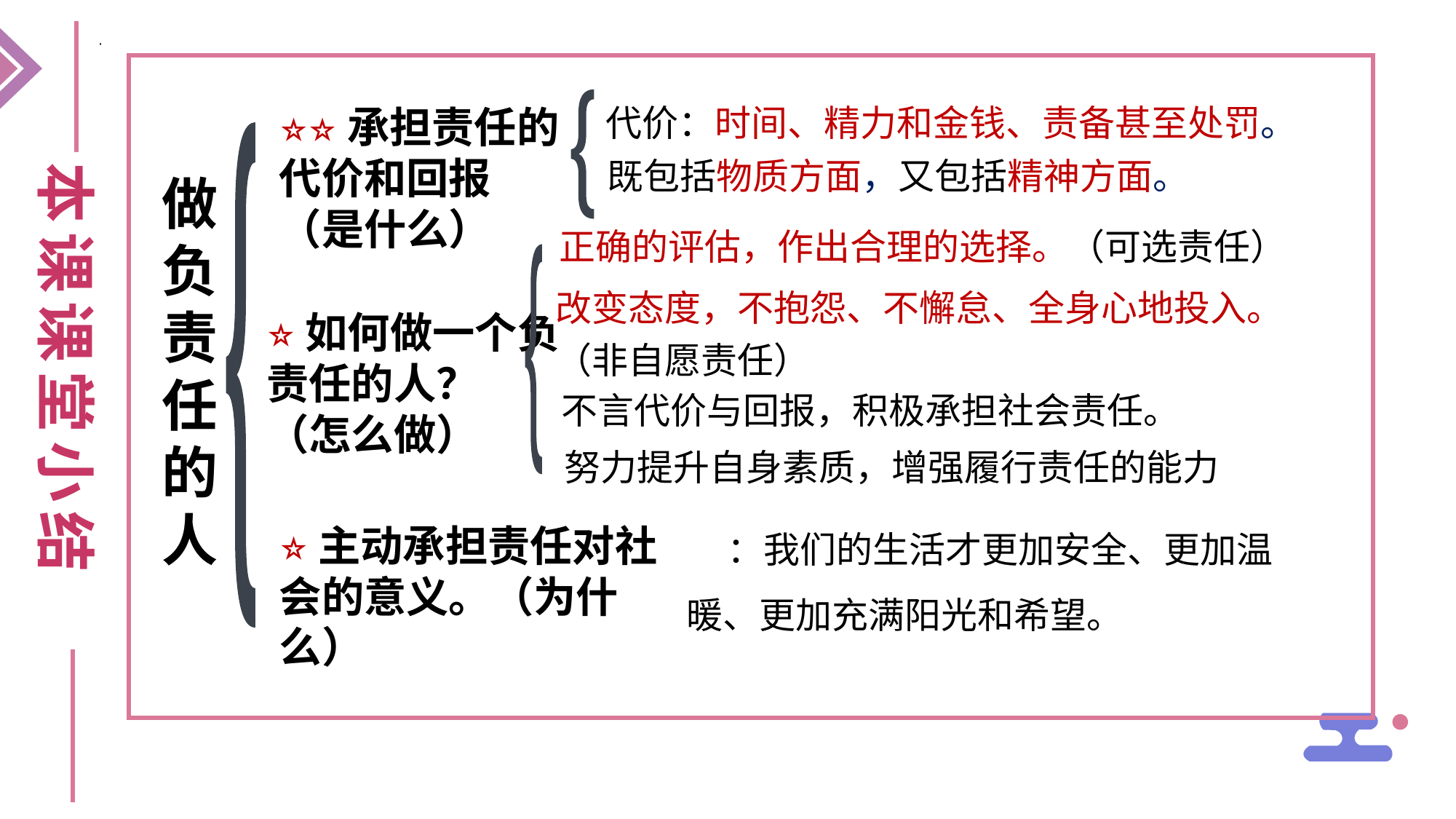

⭐⭐承担责任的代价和回报（是什么）
⭐主动承担责任对社会的意义。（为什么）

代价：时间、精力和金钱、责备甚至处罚。
既包括物质方面，又包括精神方面。
本课课堂小结
做负责任的人
正确的评估，作出合理的选择。（可选责任）

不言代价与回报，积极承担社会责任。
改变态度，不抱怨、不懈怠、全身心地投入。（非自愿责任）
⭐如何做一个负责任的人？（怎么做）
努力提升自身素质，增强履行责任的能力
：我们的生活才更加安全、更加温暖、更加充满阳光和希望。